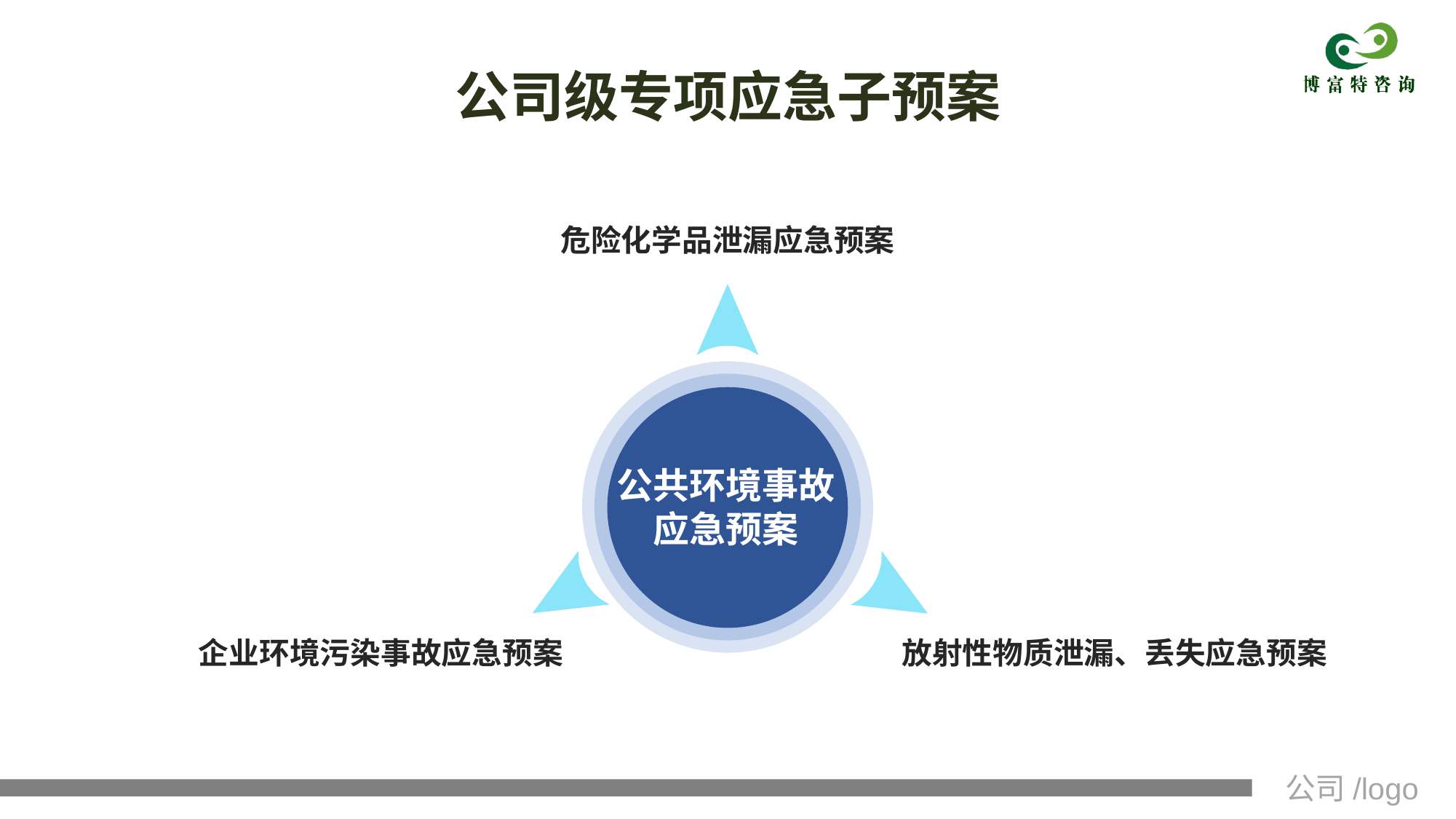

公司级专项应急子预案
危险化学品泄漏应急预案

公共环境事故
应急预案

企业环境污染事故应急预案
放射性物质泄漏、丢失应急预案
公司/logo